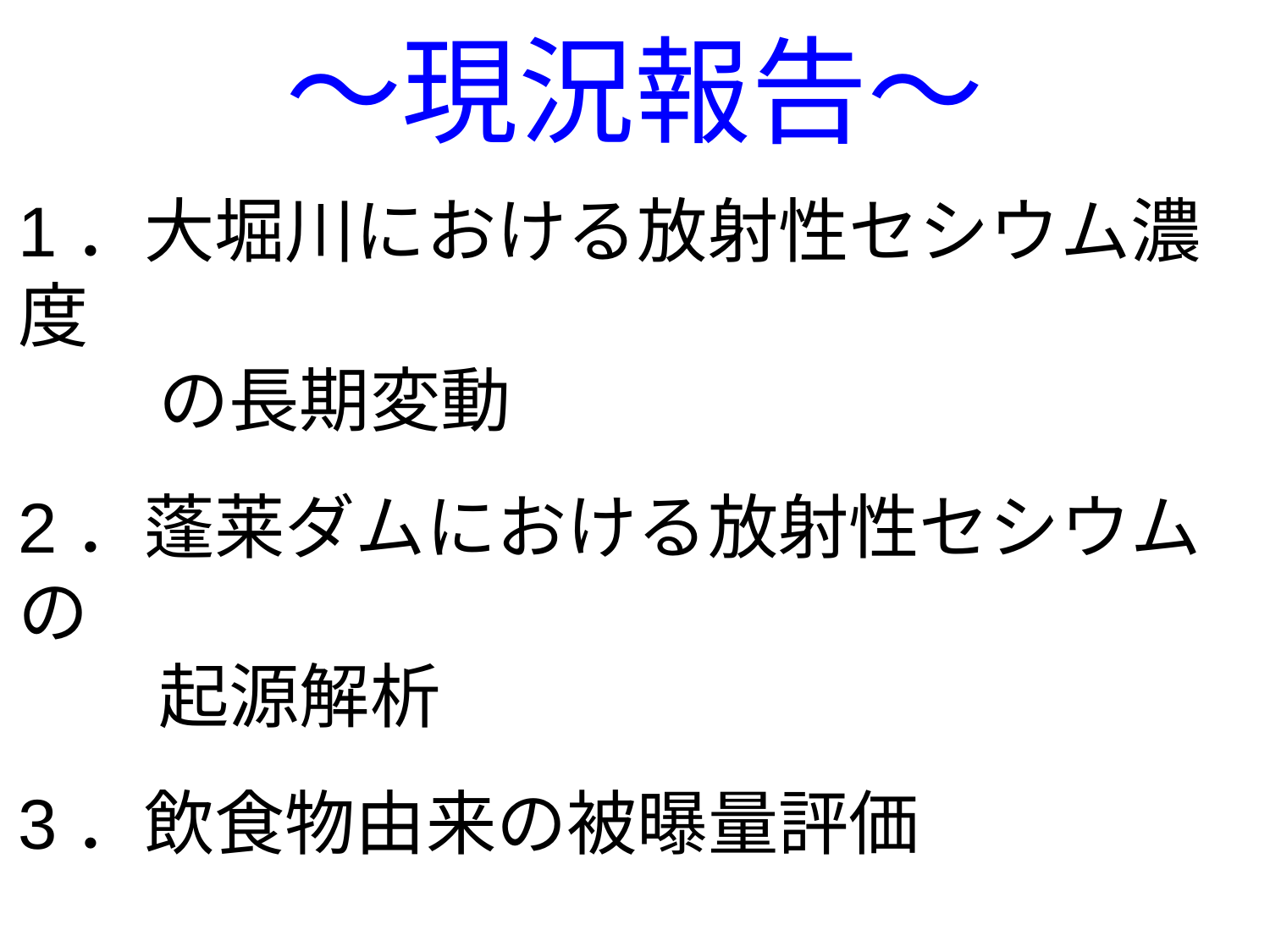

～現況報告～
# 1．大堀川における放射性セシウム濃度 　　の長期変動 2．蓬莱ダムにおける放射性セシウムの 　　起源解析 3．飲食物由来の被曝量評価